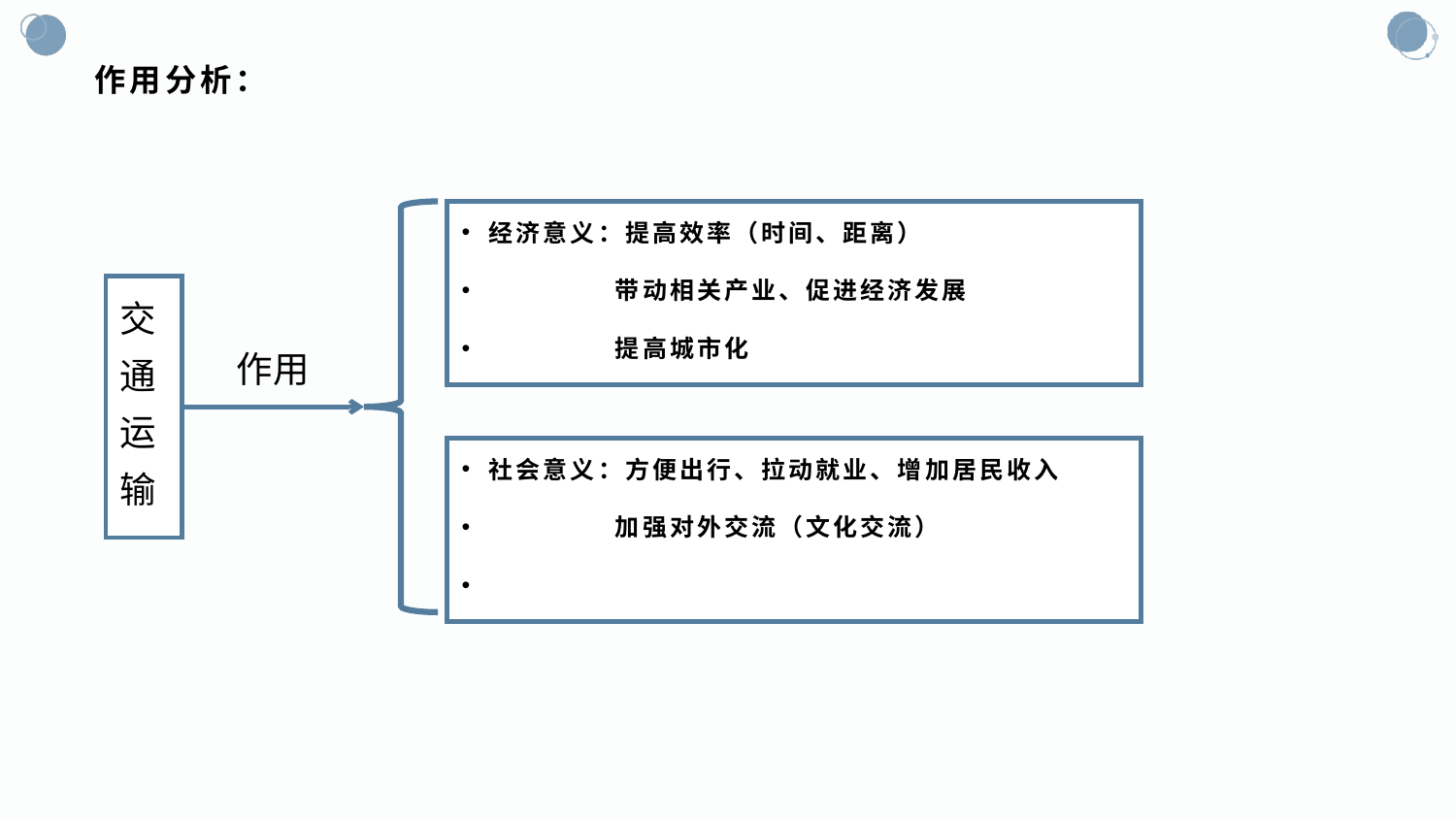

# 作用分析：
经济意义：提高效率（时间、距离）
              带动相关产业、促进经济发展
              提高城市化

交通运输
作用
社会意义：方便出行、拉动就业、增加居民收入
              加强对外交流（文化交流）